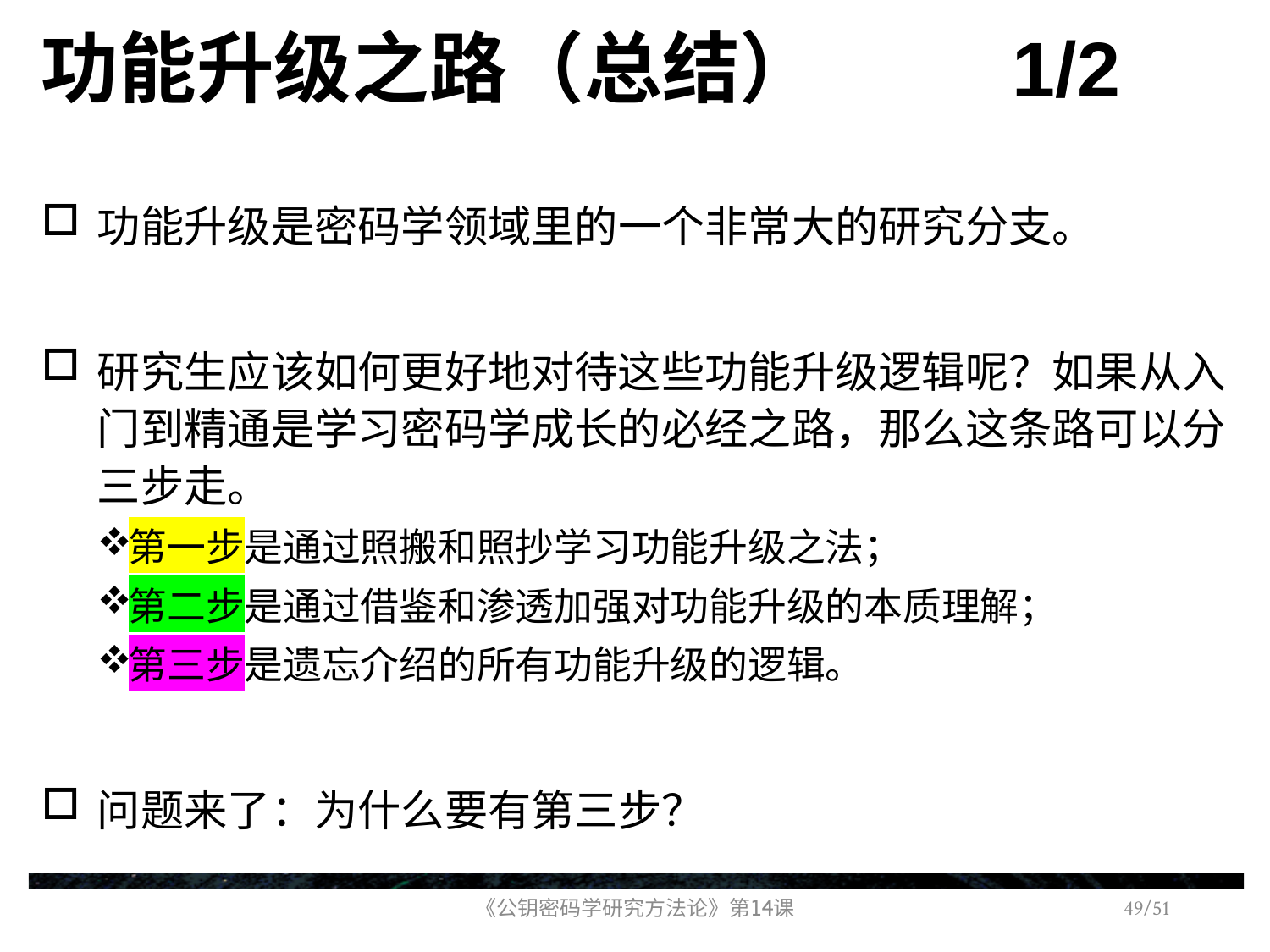

# 功能升级之路（总结）          1/2
功能升级是密码学领域里的一个非常大的研究分支。

研究生应该如何更好地对待这些功能升级逻辑呢？如果从入门到精通是学习密码学成长的必经之路，那么这条路可以分三步走。
第一步是通过照搬和照抄学习功能升级之法；
第二步是通过借鉴和渗透加强对功能升级的本质理解；
第三步是遗忘介绍的所有功能升级的逻辑。

问题来了：为什么要有第三步？
《公钥密码学研究方法论》第14课
49/51